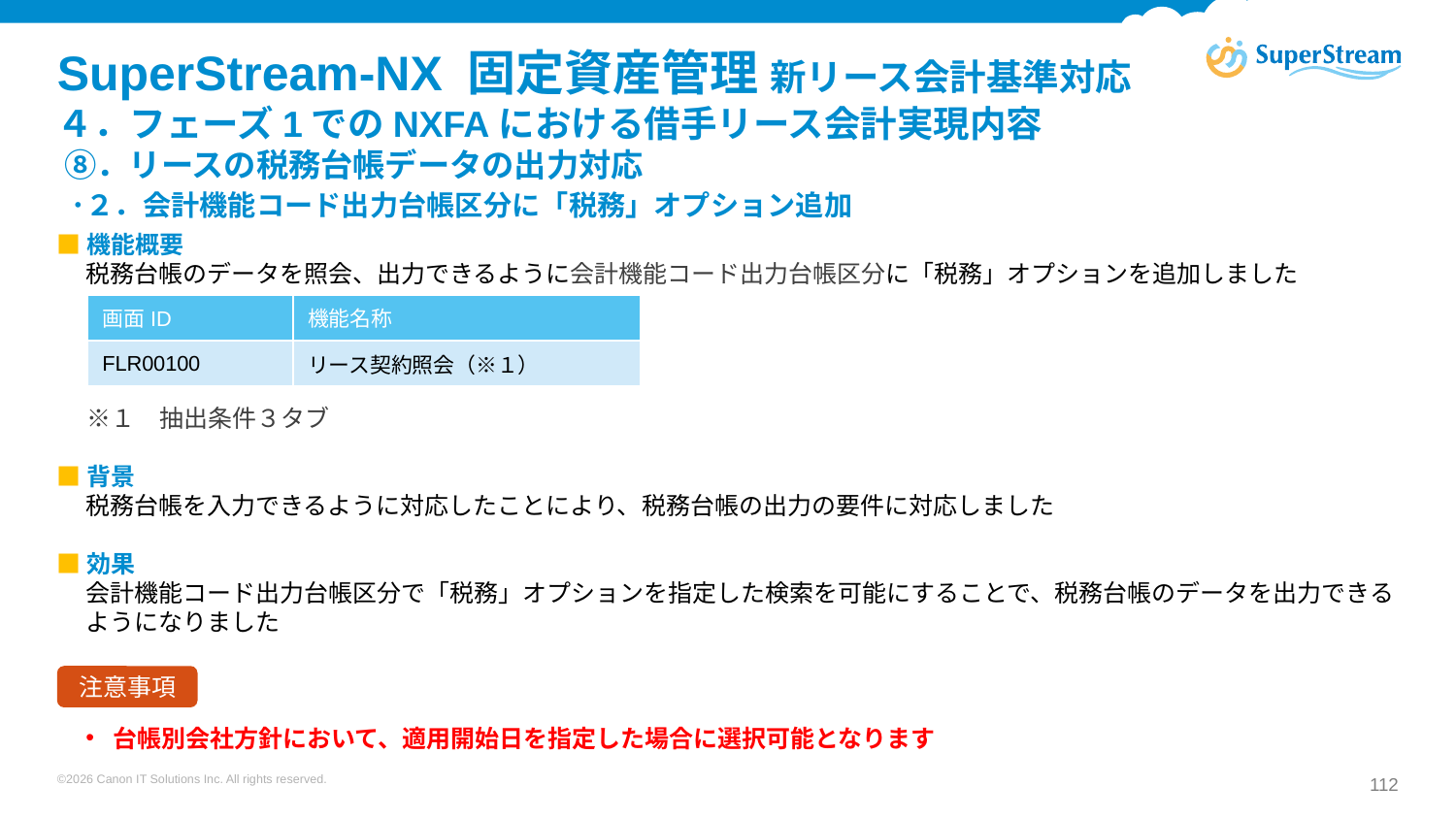

# SuperStream-NX 固定資産管理 新リース会計基準対応 ４．フェーズ1でのNXFAにおける借手リース会計実現内容 ⑧．リースの税務台帳データの出力対応 ･２．会計機能コード出力台帳区分に「税務」オプション追加
■機能概要
税務台帳のデータを照会、出力できるように会計機能コード出力台帳区分に「税務」オプションを追加しました

　 ※１　抽出条件３タブ

■背景
税務台帳を入力できるように対応したことにより、税務台帳の出力の要件に対応しました

■効果
会計機能コード出力台帳区分で「税務」オプションを指定した検索を可能にすることで、税務台帳のデータを出力できるようになりました

台帳別会社方針において、適用開始日を指定した場合に選択可能となります

| 画面ID | 機能名称 |
| --- | --- |
| FLR00100 | リース契約照会（※１） |
注意事項
©2026 Canon IT Solutions Inc. All rights reserved.
112